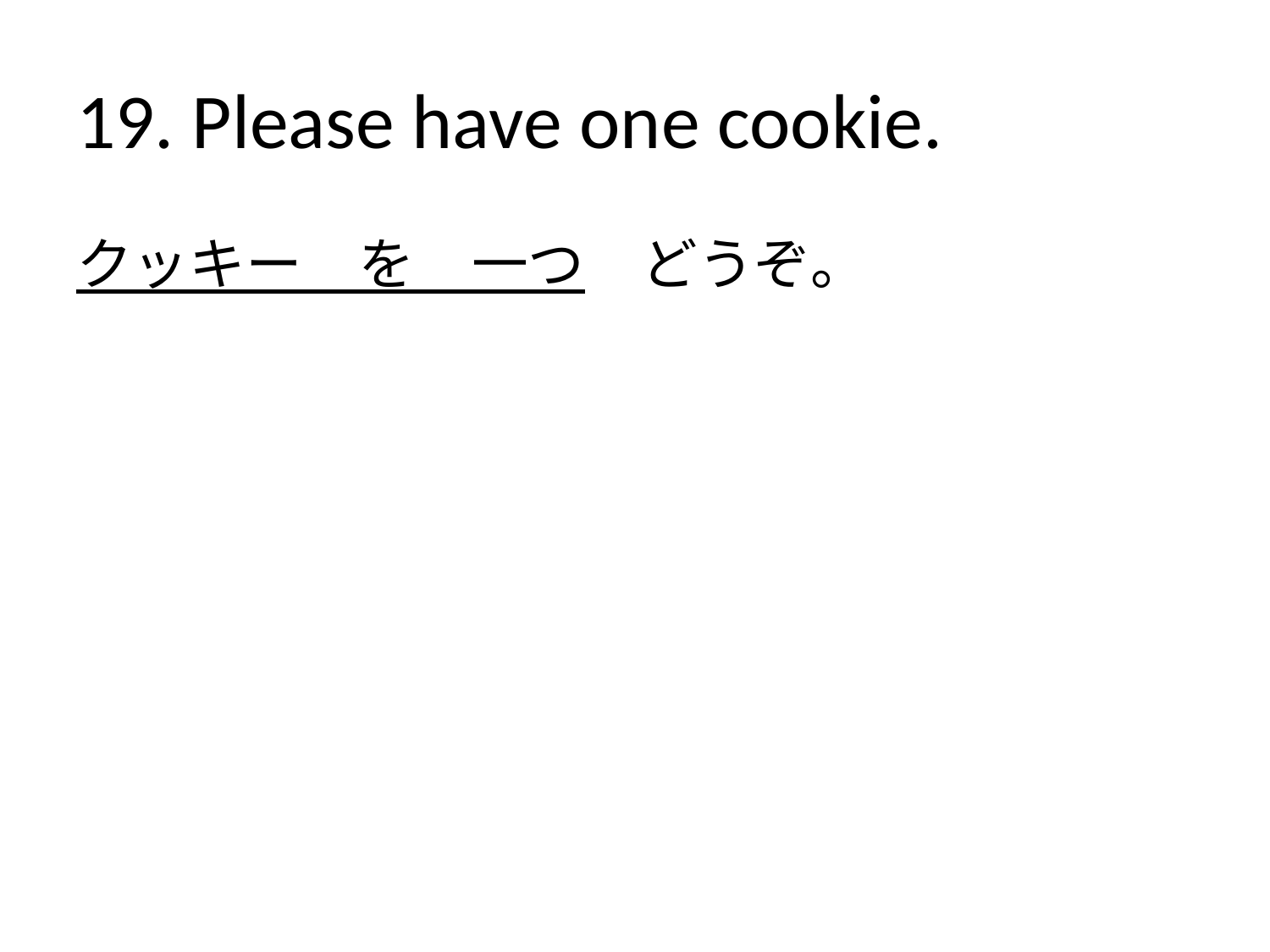

# 19. Please have one cookie.
クッキー　を　一つ　どうぞ。